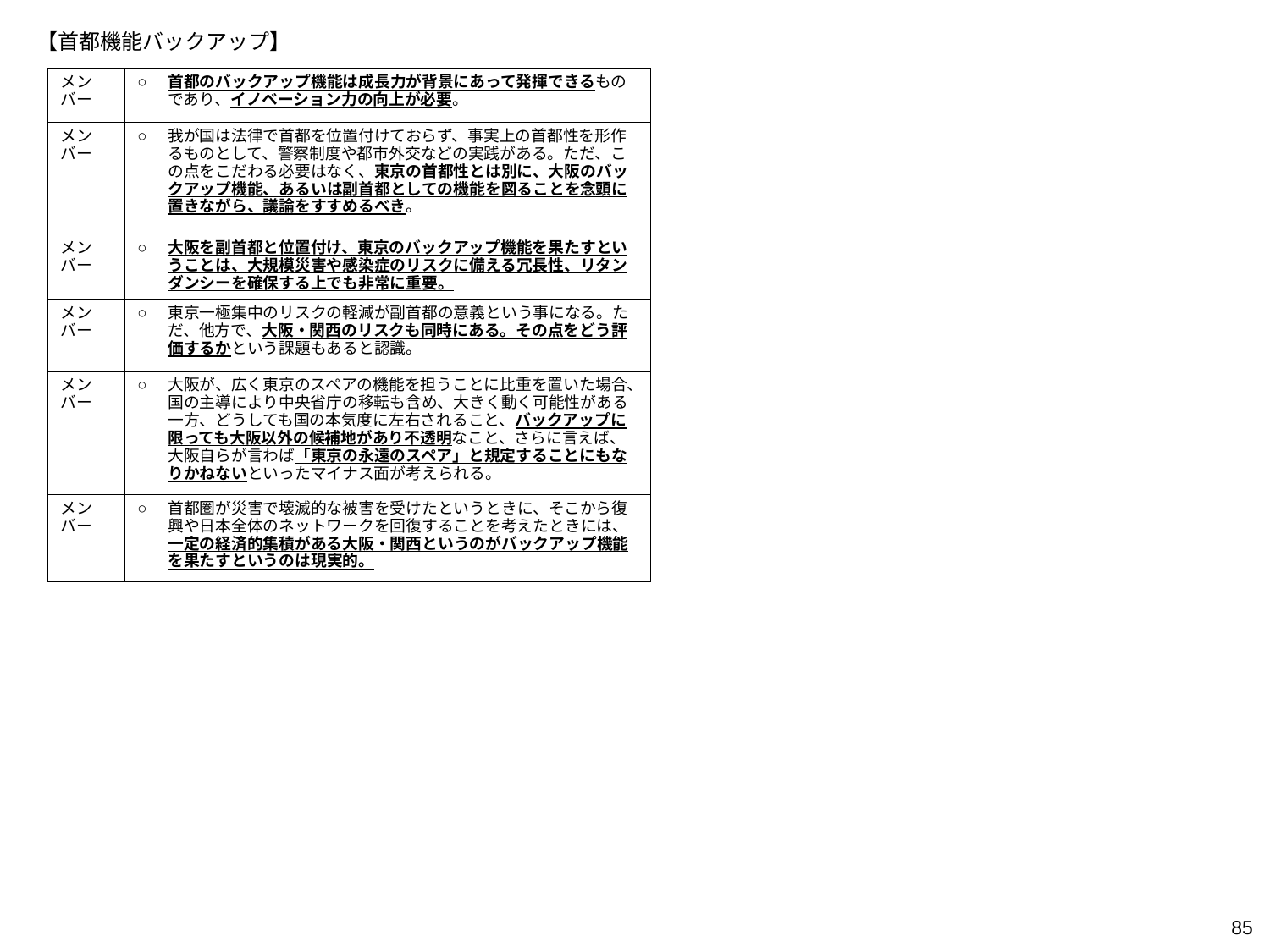

【首都機能バックアップ】
| メンバー | ○ | 首都のバックアップ機能は成長力が背景にあって発揮できるものであり、イノベーション力の向上が必要。 |
| --- | --- | --- |
| メンバー | ○ | 我が国は法律で首都を位置付けておらず、事実上の首都性を形作るものとして、警察制度や都市外交などの実践がある。ただ、この点をこだわる必要はなく、東京の首都性とは別に、大阪のバックアップ機能、あるいは副首都としての機能を図ることを念頭に置きながら、議論をすすめるべき。 |
| メンバー | ○ | 大阪を副首都と位置付け、東京のバックアップ機能を果たすということは、大規模災害や感染症のリスクに備える冗長性、リタンダンシーを確保する上でも非常に重要。 |
| メンバー | ○ | 東京一極集中のリスクの軽減が副首都の意義という事になる。ただ、他方で、大阪・関西のリスクも同時にある。その点をどう評価するかという課題もあると認識。 |
| メンバー | ○ | 大阪が、広く東京のスペアの機能を担うことに比重を置いた場合、国の主導により中央省庁の移転も含め、大きく動く可能性がある一方、どうしても国の本気度に左右されること、バックアップに限っても大阪以外の候補地があり不透明なこと、さらに言えば、大阪自らが言わば「東京の永遠のスペア」と規定することにもなりかねないといったマイナス面が考えられる。 |
| メンバー | ○ | 首都圏が災害で壊滅的な被害を受けたというときに、そこから復興や日本全体のネットワークを回復することを考えたときには、一定の経済的集積がある大阪・関西というのがバックアップ機能を果たすというのは現実的。 |
85